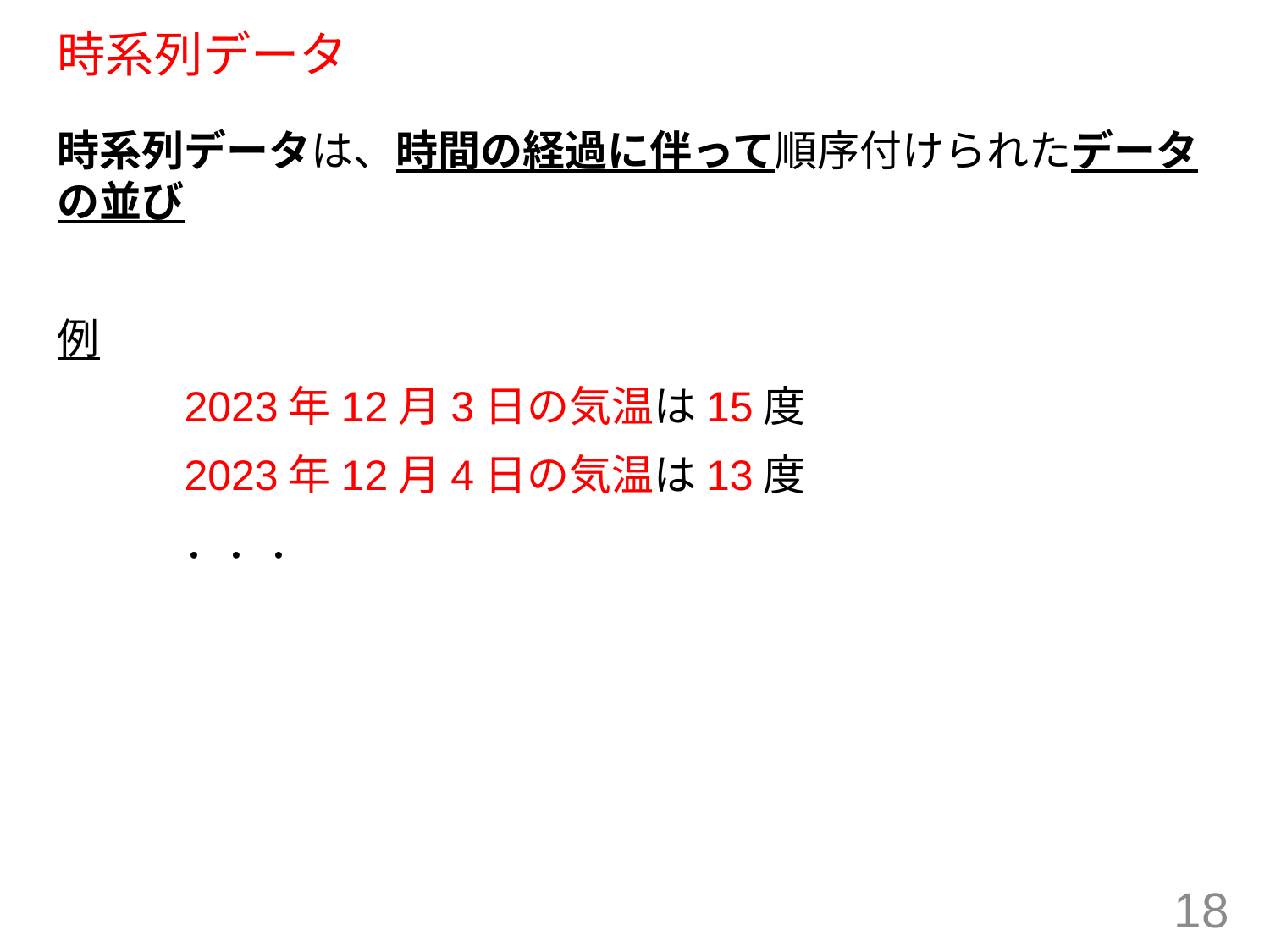

# 時系列データ
時系列データは、時間の経過に伴って順序付けられたデータの並び

例
	2023年12月3日の気温は15度
	2023年12月4日の気温は13度
　　　．．．

18